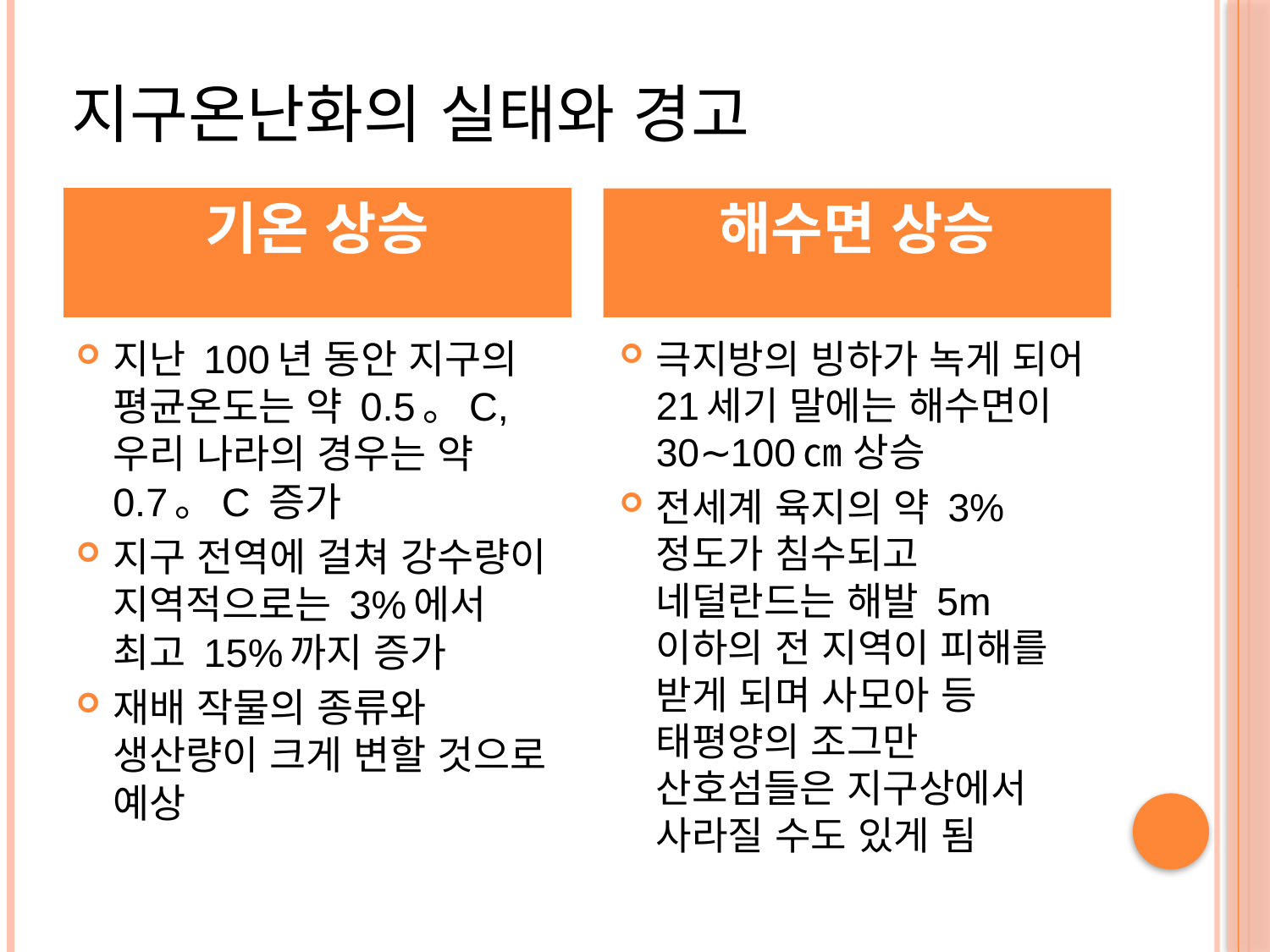

# 지구온난화의 실태와 경고
기온 상승

해수면 상승

지난 100년 동안 지구의 평균온도는 약 0.5。C, 우리 나라의 경우는 약 0.7。C 증가
지구 전역에 걸쳐 강수량이 지역적으로는 3%에서 최고 15%까지 증가
재배 작물의 종류와 생산량이 크게 변할 것으로 예상

극지방의 빙하가 녹게 되어 21세기 말에는 해수면이 30∼100㎝ 상승
전세계 육지의 약 3% 정도가 침수되고 네덜란드는 해발 5m 이하의 전 지역이 피해를 받게 되며 사모아 등 태평양의 조그만 산호섬들은 지구상에서 사라질 수도 있게 됨